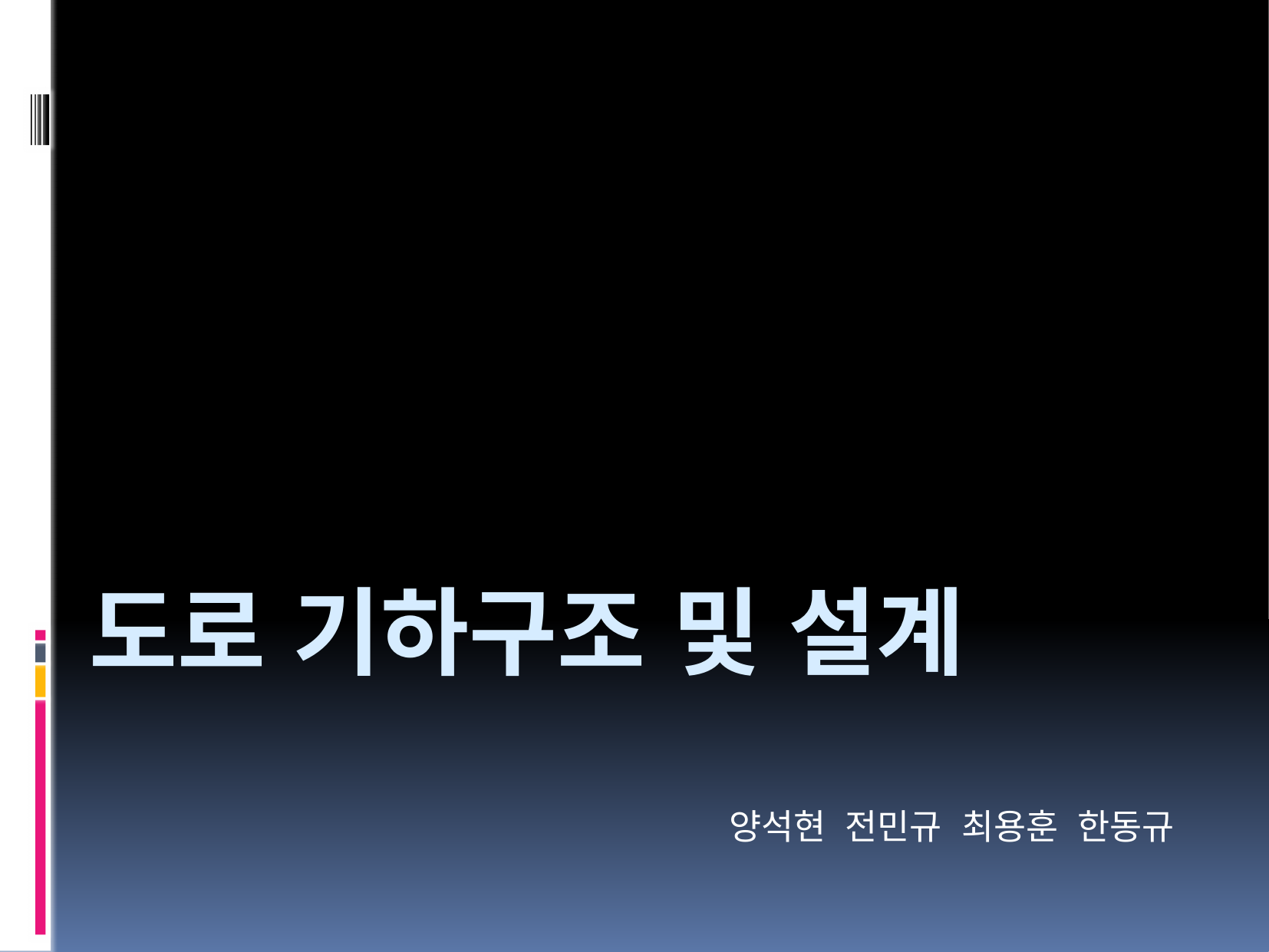

# 도로 기하구조 및 설계
양석현  전민규  최용훈  한동규